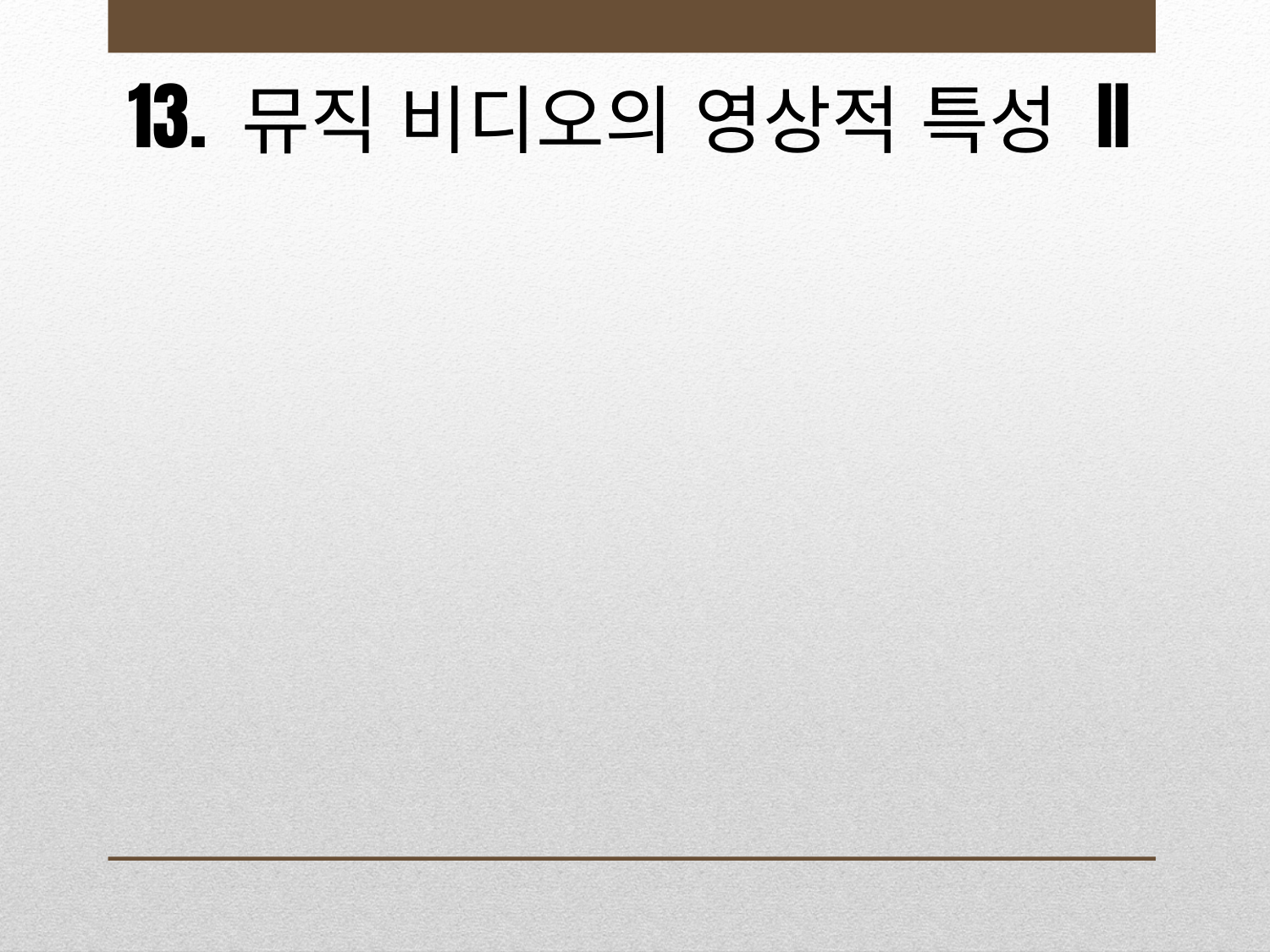

# 13. 뮤직 비디오의 영상적 특성 II